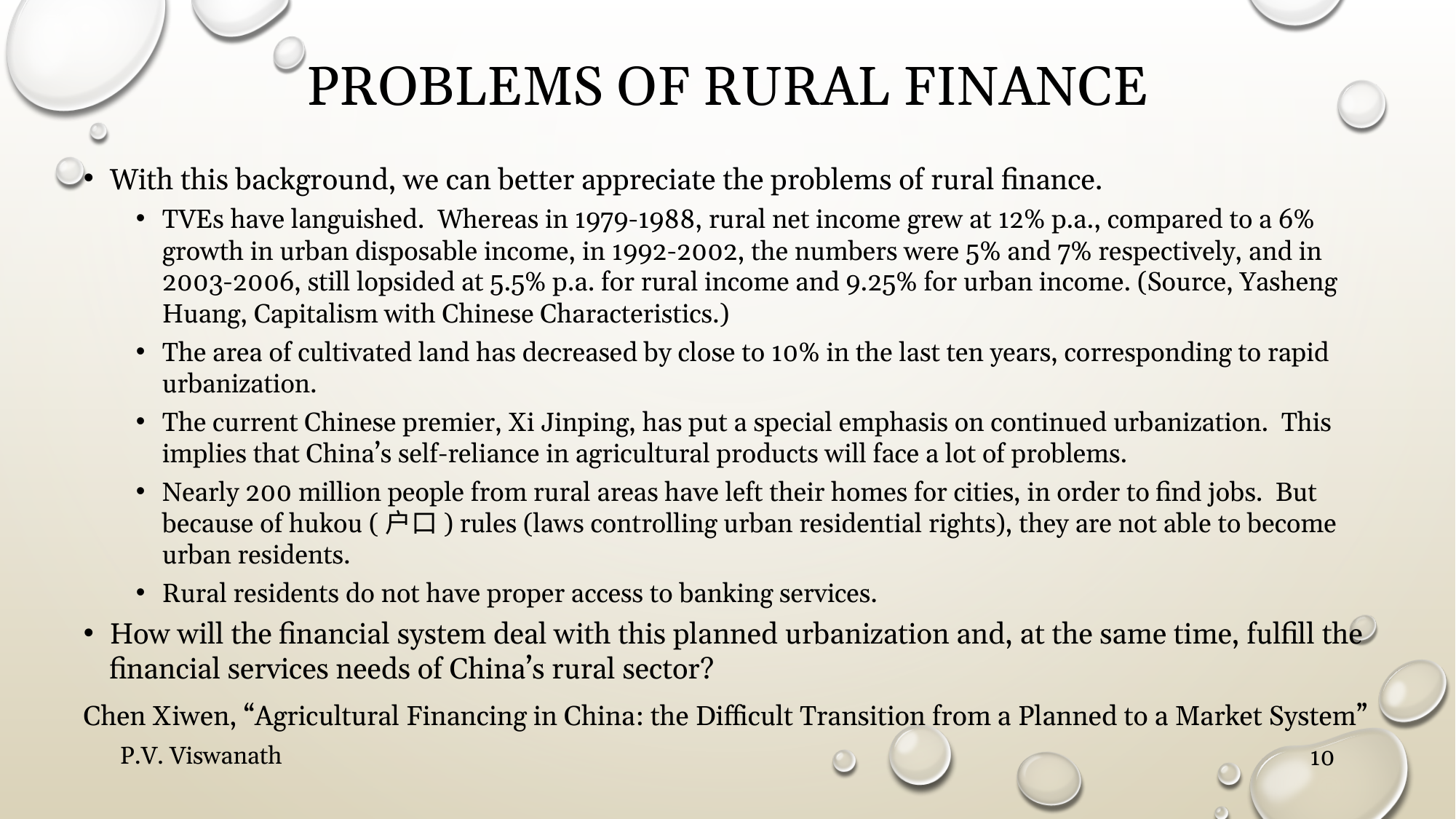

# Problems of rural finance
With this background, we can better appreciate the problems of rural finance.
TVEs have languished.  Whereas in 1979-1988, rural net income grew at 12% p.a., compared to a 6% growth in urban disposable income, in 1992-2002, the numbers were 5% and 7% respectively, and in 2003-2006, still lopsided at 5.5% p.a. for rural income and 9.25% for urban income. (Source, Yasheng Huang, Capitalism with Chinese Characteristics.)
The area of cultivated land has decreased by close to 10% in the last ten years, corresponding to rapid urbanization.
The current Chinese premier, Xi Jinping, has put a special emphasis on continued urbanization.  This implies that China’s self-reliance in agricultural products will face a lot of problems.
Nearly 200 million people from rural areas have left their homes for cities, in order to find jobs.  But because of hukou (户口) rules (laws controlling urban residential rights), they are not able to become urban residents.
Rural residents do not have proper access to banking services.
How will the financial system deal with this planned urbanization and, at the same time, fulfill the financial services needs of China’s rural sector?
Chen Xiwen, “Agricultural Financing in China: the Difficult Transition from a Planned to a Market System”
P.V. Viswanath
10